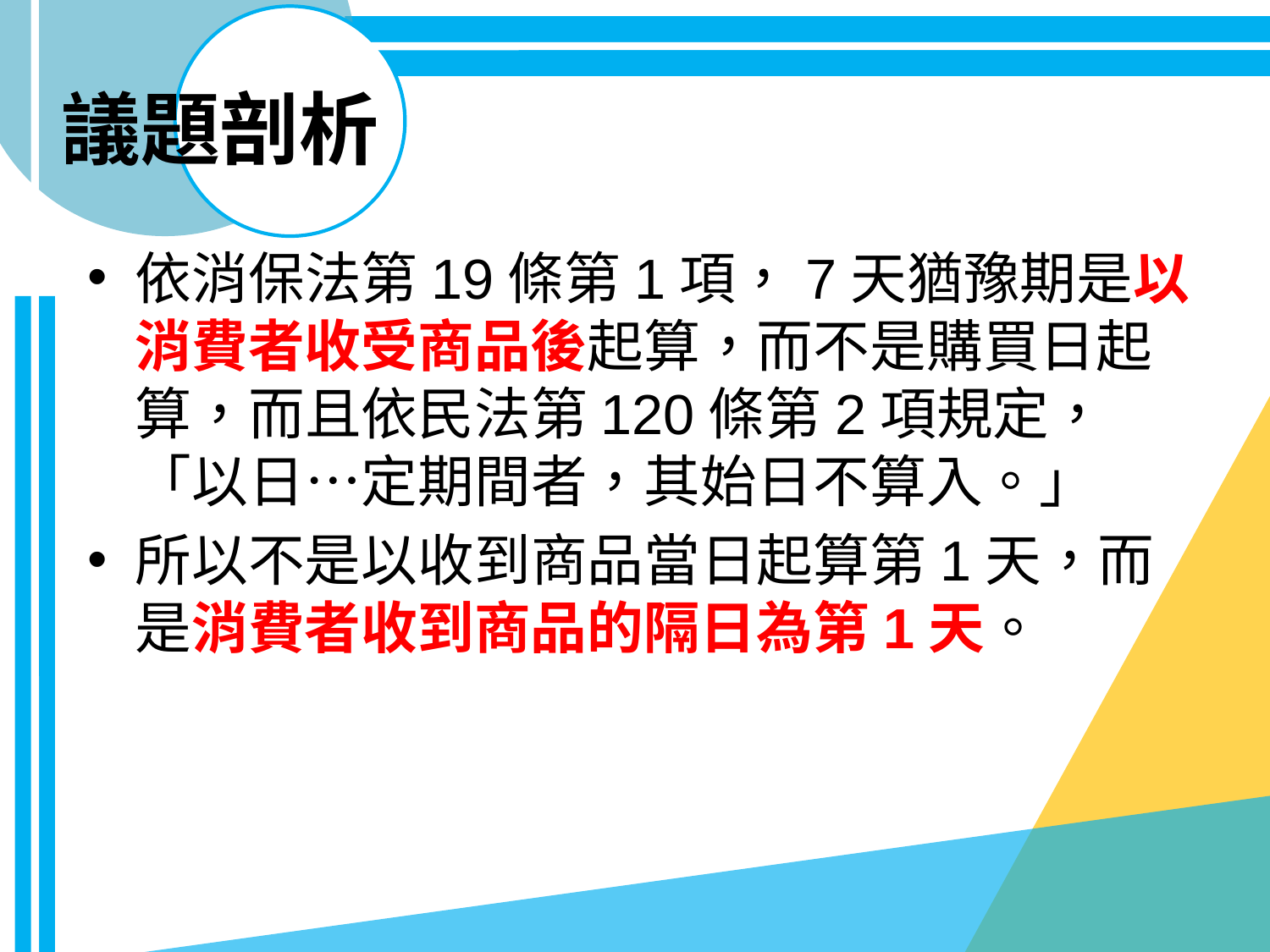

# 議題剖析
依消保法第19條第1項，7天猶豫期是以消費者收受商品後起算，而不是購買日起算，而且依民法第120條第2項規定，「以日⋯定期間者，其始日不算入。」
所以不是以收到商品當日起算第1天，而是消費者收到商品的隔日為第1天。